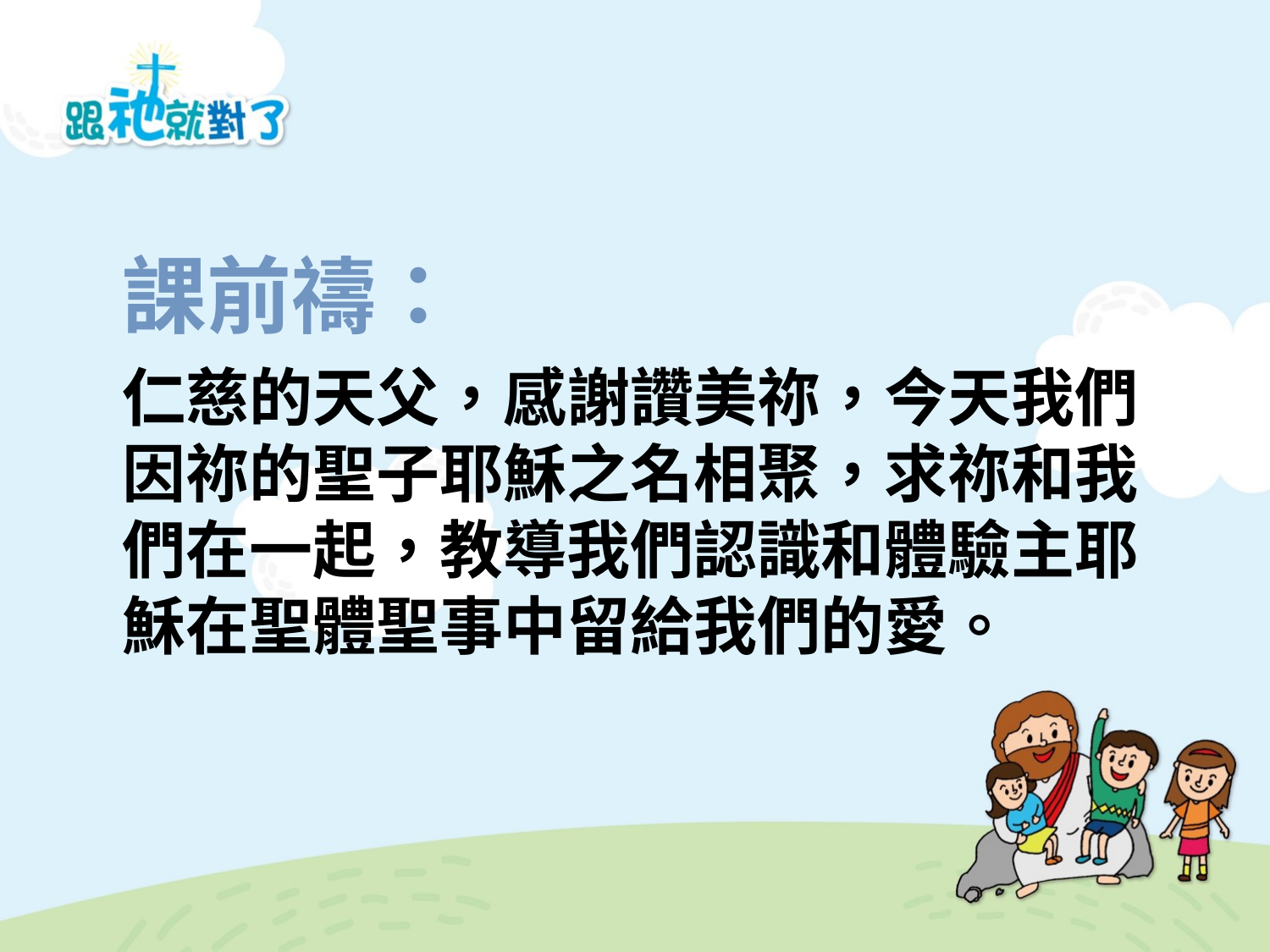

課前禱：
仁慈的天父，感謝讚美祢，今天我們因祢的聖子耶穌之名相聚，求祢和我們在一起，教導我們認識和體驗主耶穌在聖體聖事中留給我們的愛。